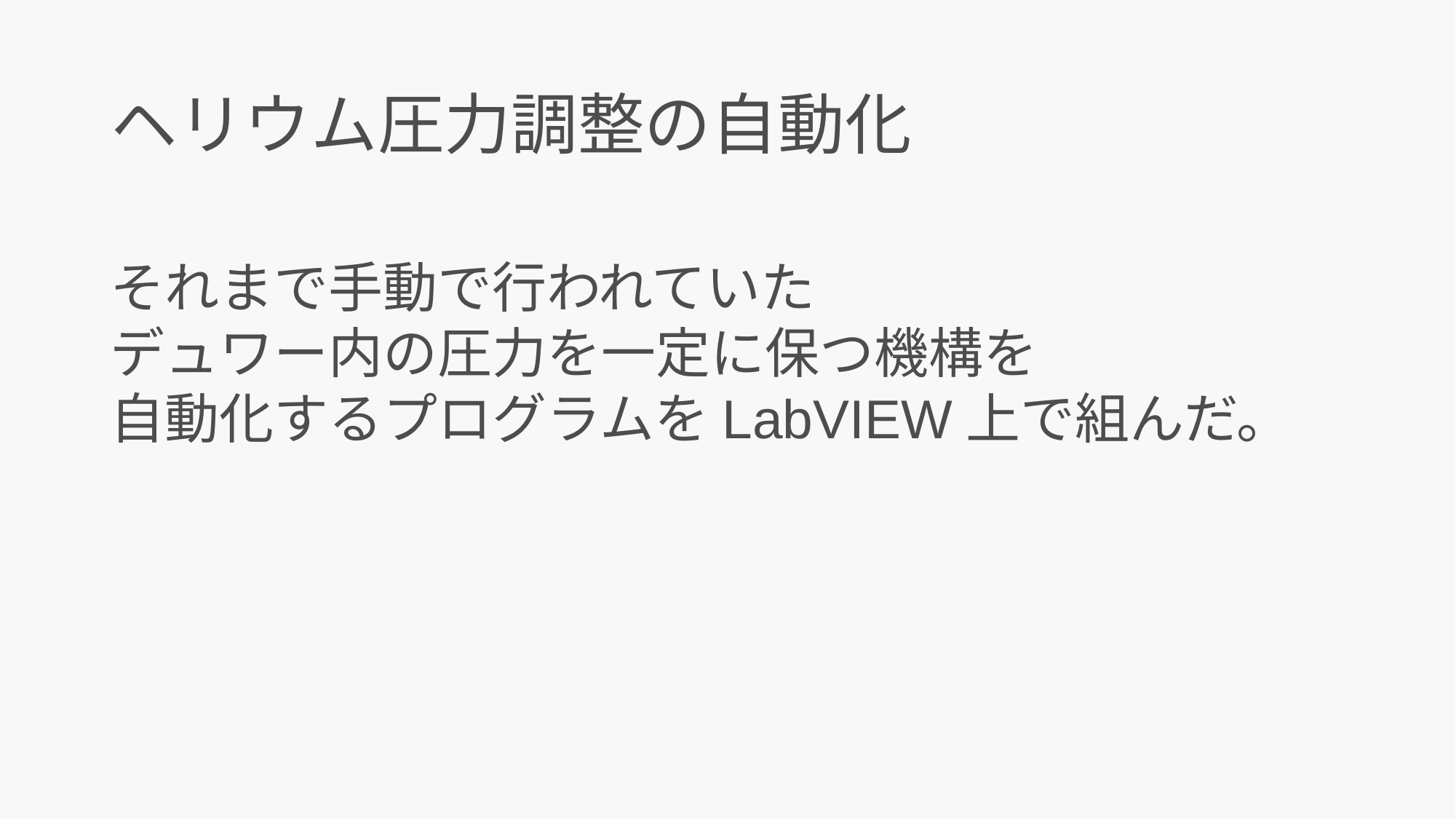

# ヘリウム圧力調整の自動化
それまで手動で行われていた
デュワー内の圧力を一定に保つ機構を
自動化するプログラムをLabVIEW上で組んだ。